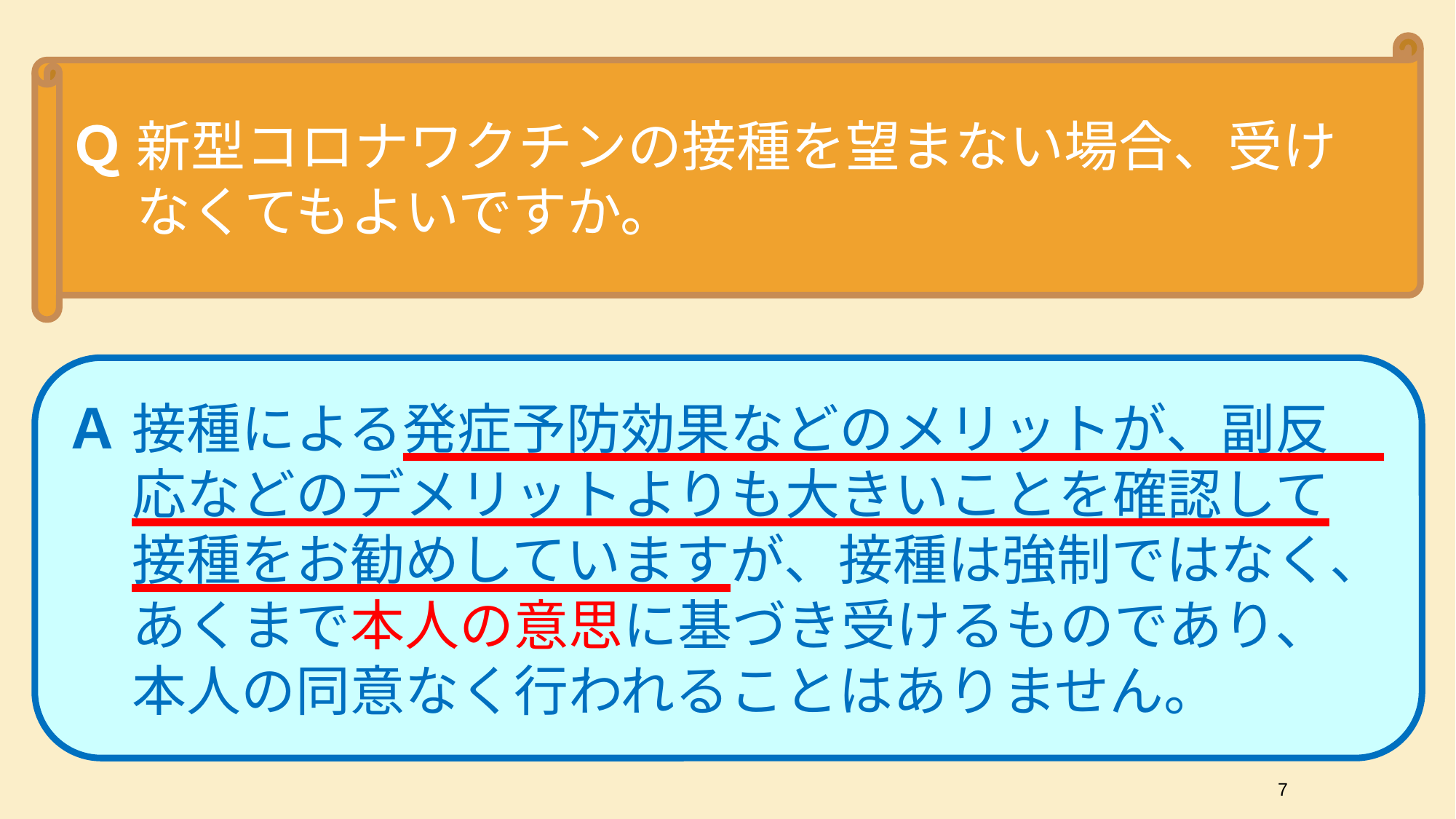

Ｑ 新型コロナワクチンの接種を望まない場合、受け
　 なくてもよいですか。
Ａ 接種による発症予防効果などのメリットが、副反
　 応などのデメリットよりも大きいことを確認して
　 接種をお勧めしていますが、接種は強制ではなく、
　 あくまで本人の意思に基づき受けるものであり、
　 本人の同意なく行われることはありません。
7